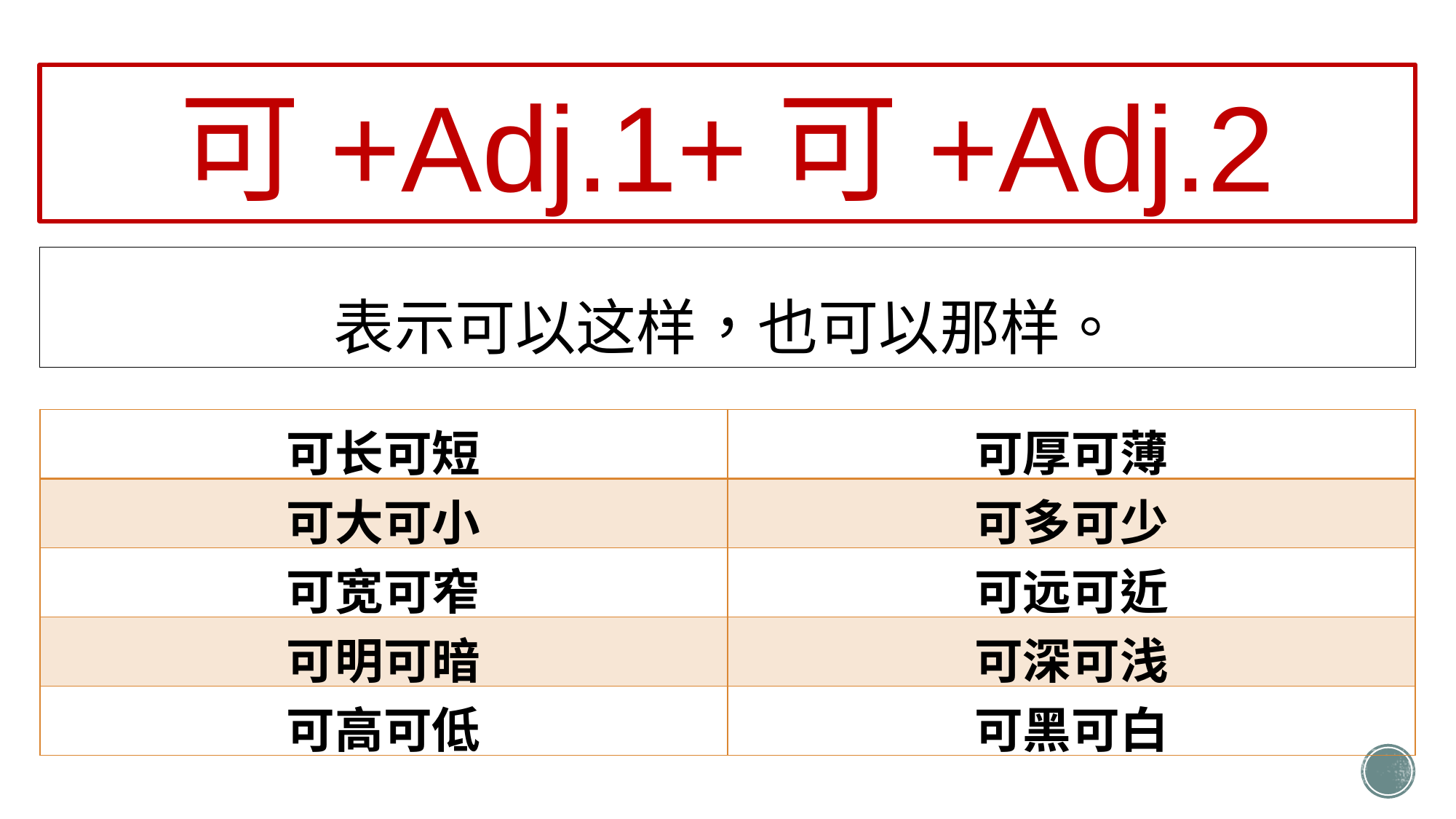

可+Adj.1+可+Adj.2
表示可以这样，也可以那样。
| 可长可短 | 可厚可薄 |
| --- | --- |
| 可大可小 | 可多可少 |
| 可宽可窄 | 可远可近 |
| 可明可暗 | 可深可浅 |
| 可高可低 | 可黑可白 |